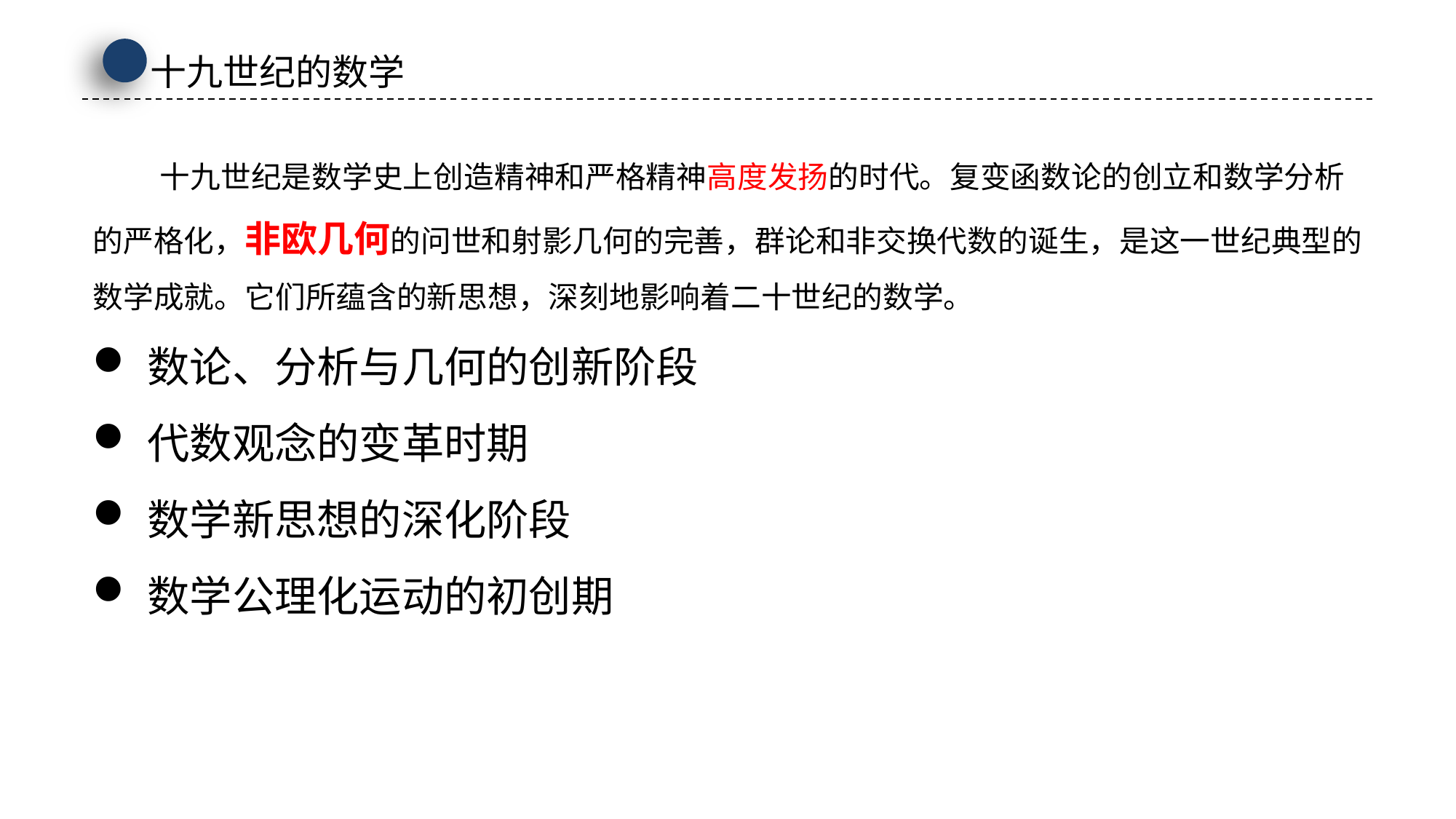

十九世纪的数学
 十九世纪是数学史上创造精神和严格精神高度发扬的时代。复变函数论的创立和数学分析的严格化，非欧几何的问世和射影几何的完善，群论和非交换代数的诞生，是这一世纪典型的数学成就。它们所蕴含的新思想，深刻地影响着二十世纪的数学。
数论、分析与几何的创新阶段
代数观念的变革时期
数学新思想的深化阶段
数学公理化运动的初创期